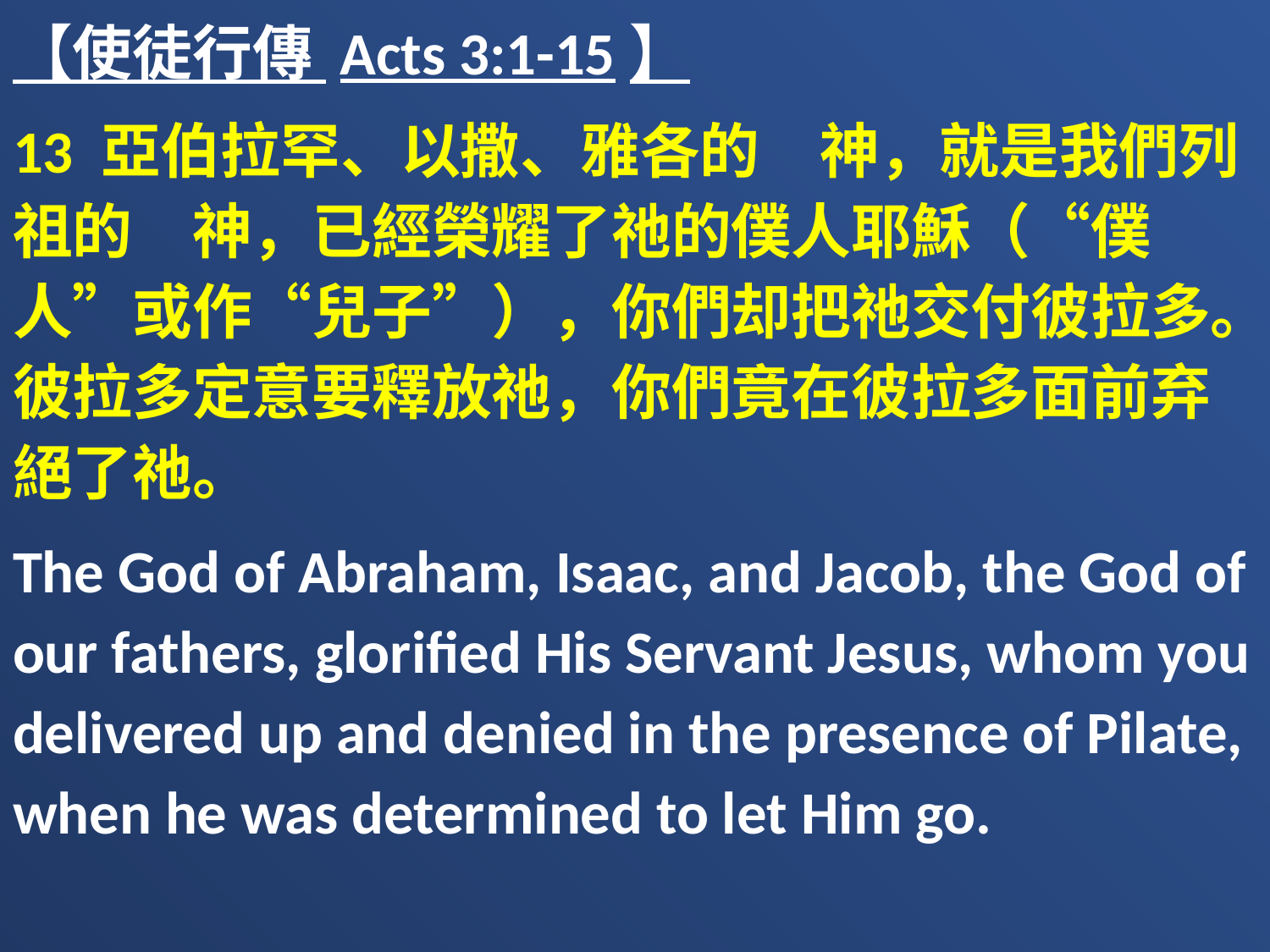

【使徒行傳 Acts 3:1-15】
13 亞伯拉罕、以撒、雅各的　神，就是我們列祖的　神，已經榮耀了祂的僕人耶穌（“僕人”或作“兒子”），你們却把祂交付彼拉多。彼拉多定意要釋放祂，你們竟在彼拉多面前弃絕了祂。
The God of Abraham, Isaac, and Jacob, the God of our fathers, glorified His Servant Jesus, whom you delivered up and denied in the presence of Pilate, when he was determined to let Him go.